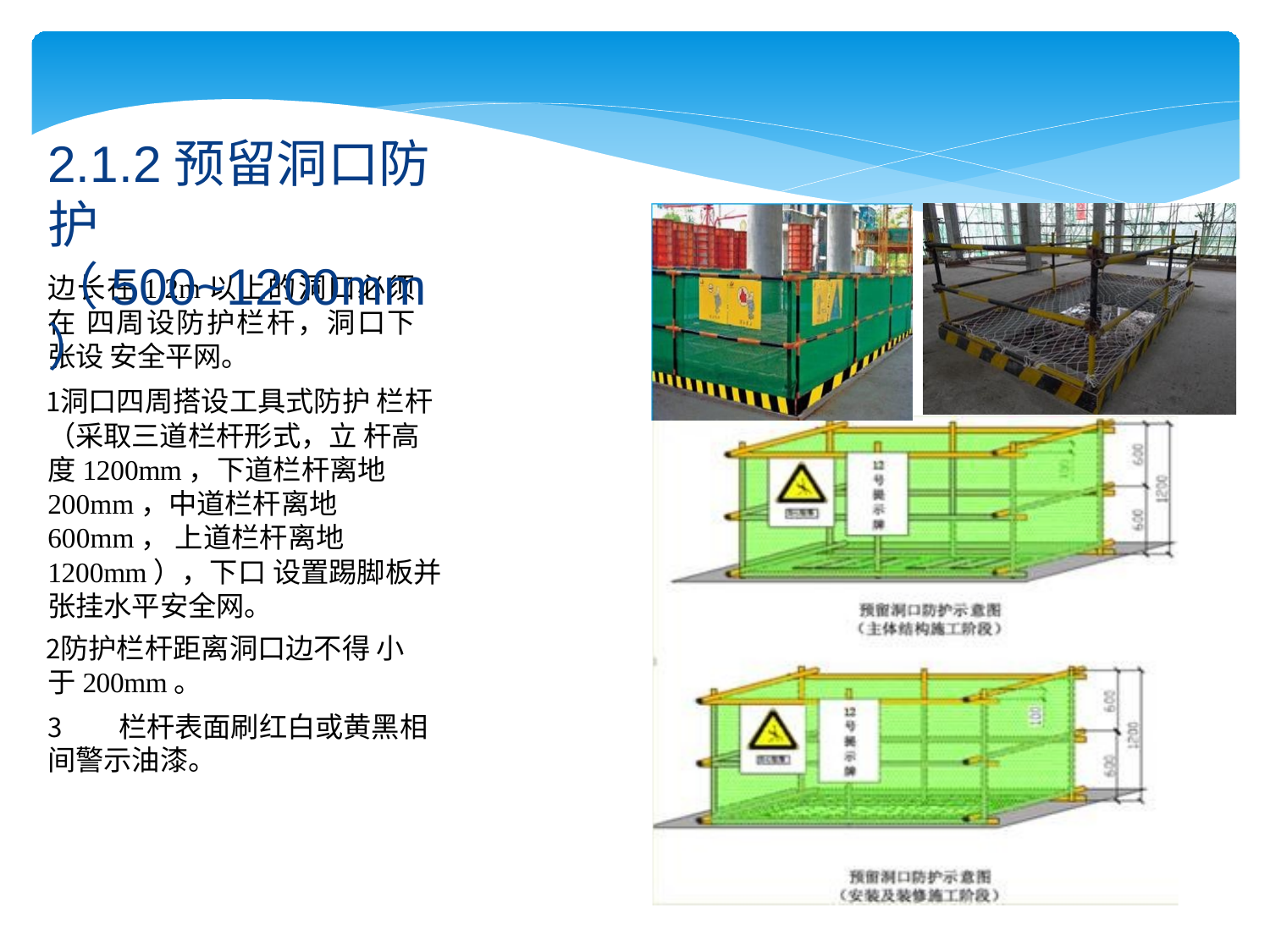

# 2.1.2预留洞口防护
（500~1200mm）

边长在1.2m以上的洞口必须在 四周设防护栏杆，洞口下张设 安全平网。
洞口四周搭设工具式防护 栏杆（采取三道栏杆形式，立 杆高度1200mm，下道栏杆离地 200mm，中道栏杆离地600mm， 上道栏杆离地1200mm），下口 设置踢脚板并张挂水平安全网。
防护栏杆距离洞口边不得 小于200mm。
栏杆表面刷红白或黄黑相
间警示油漆。